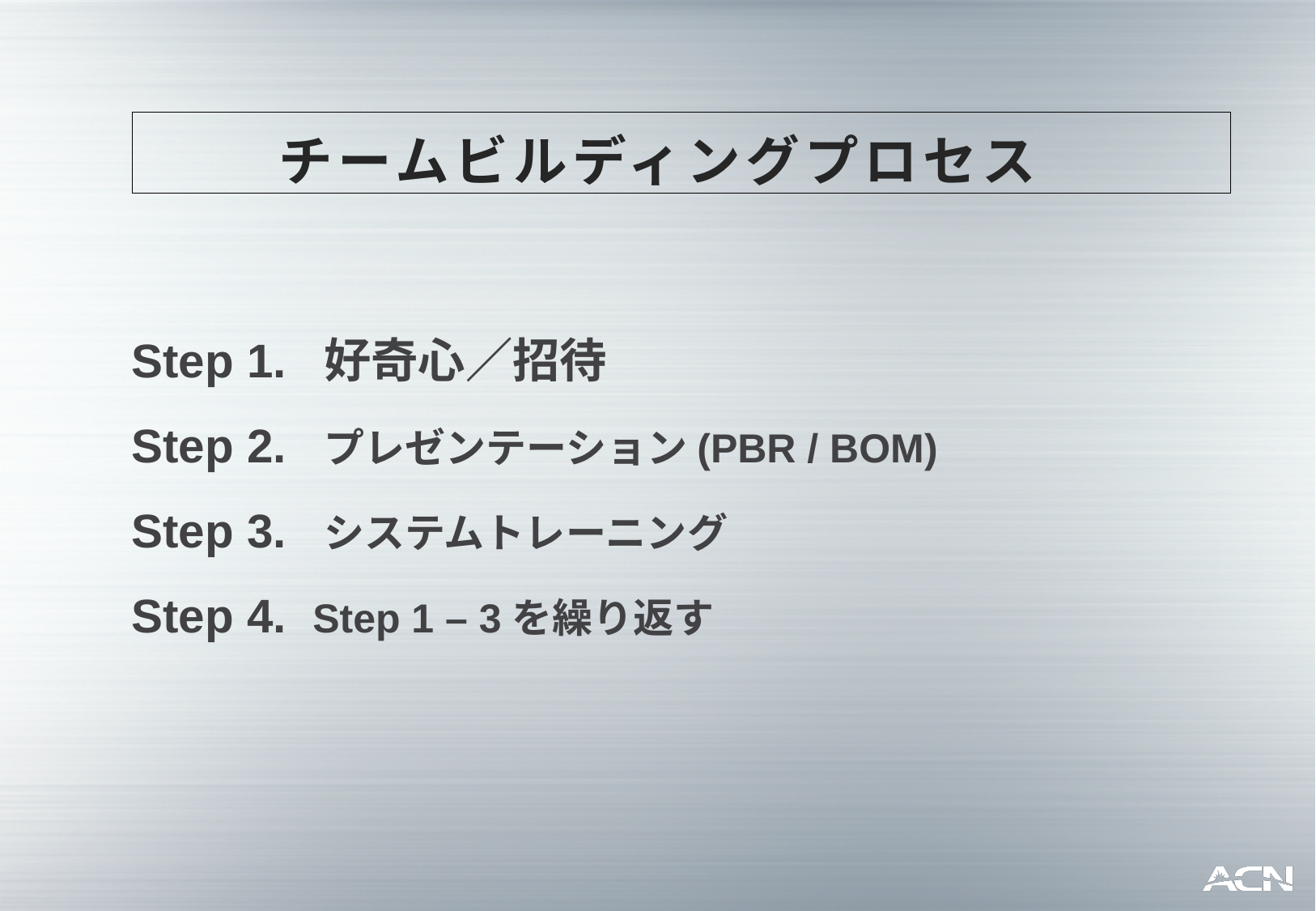

チームビルディングプロセス
Step 1.  好奇心／招待
Step 2.  プレゼンテーション(PBR / BOM)
Step 3.  システムトレーニング
Step 4.  Step 1 – 3を繰り返す